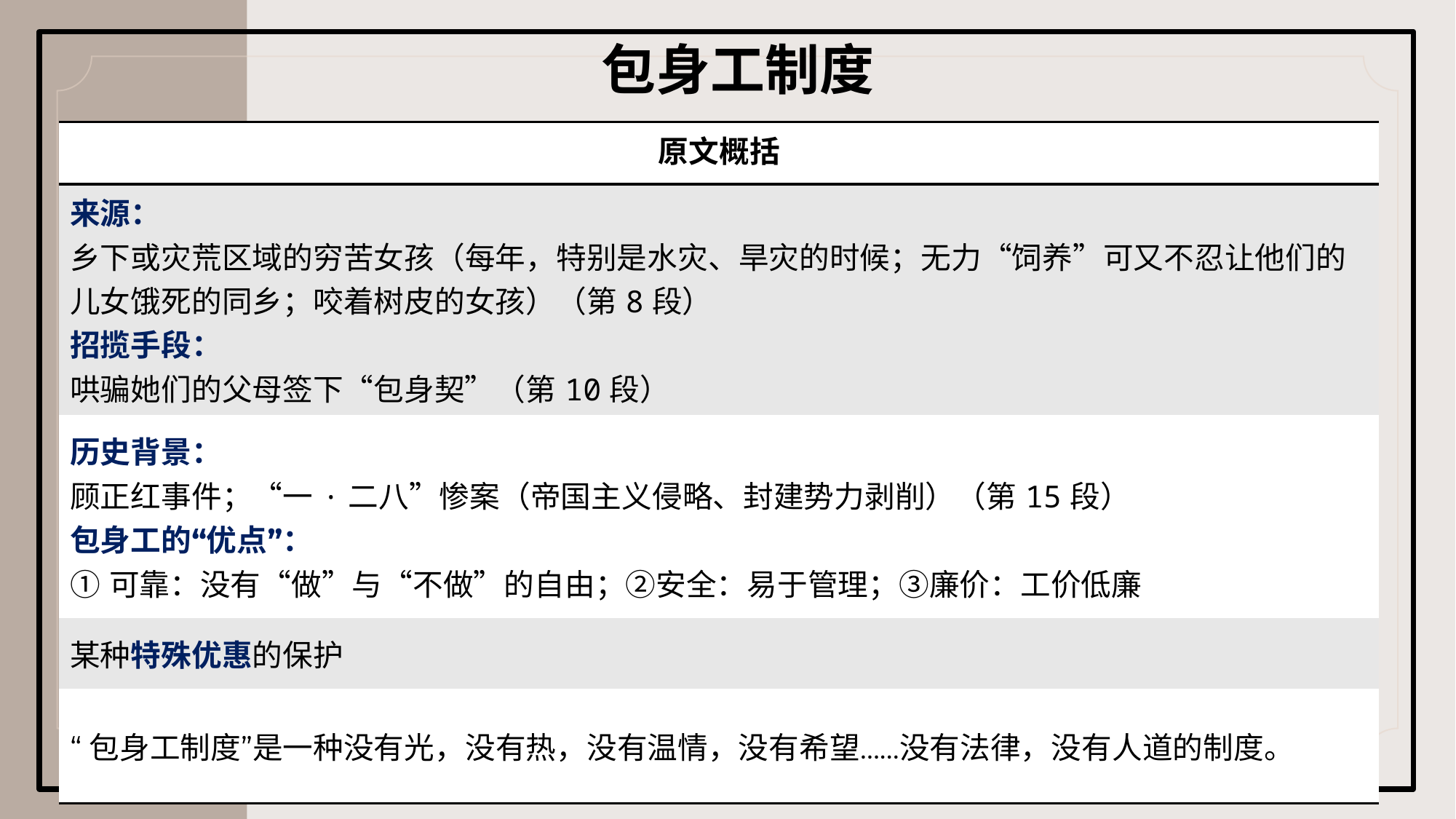

包身工制度

| 原文概括 |
| --- |
| 来源： 乡下或灾荒区域的穷苦女孩（每年，特别是水灾、旱灾的时候；无力“饲养”可又不忍让他们的儿女饿死的同乡；咬着树皮的女孩）（第8段） 招揽手段： 哄骗她们的父母签下“包身契”（第10段） |
| 历史背景： 顾正红事件；“一·二八”惨案（帝国主义侵略、封建势力剥削）（第15段） 包身工的“优点”： ①可靠：没有“做”与“不做”的自由；②安全：易于管理；③廉价：工价低廉 |
| 某种特殊优惠的保护 |
| “包身工制度”是一种没有光，没有热，没有温情，没有希望……没有法律，没有人道的制度。 |